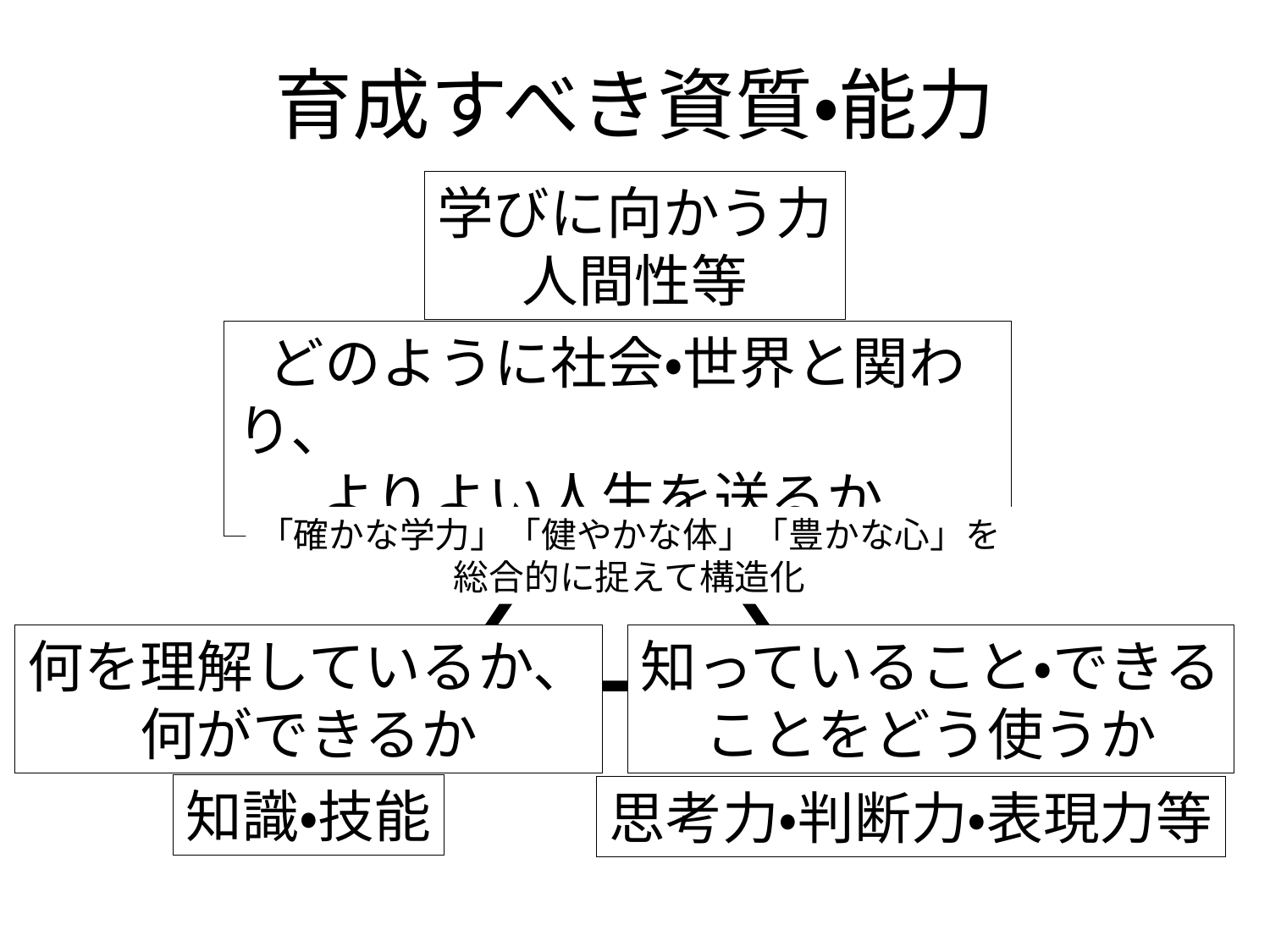

# 育成すべき資質・能力
学びに向かう力
人間性等
　どのように社会・世界と関わり、
よりよい人生を送るか

「確かな学力」「健やかな体」「豊かな心」を
総合的に捉えて構造化
何を理解しているか、
何ができるか
知っていること・できる
ことをどう使うか
知識・技能
思考力・判断力・表現力等